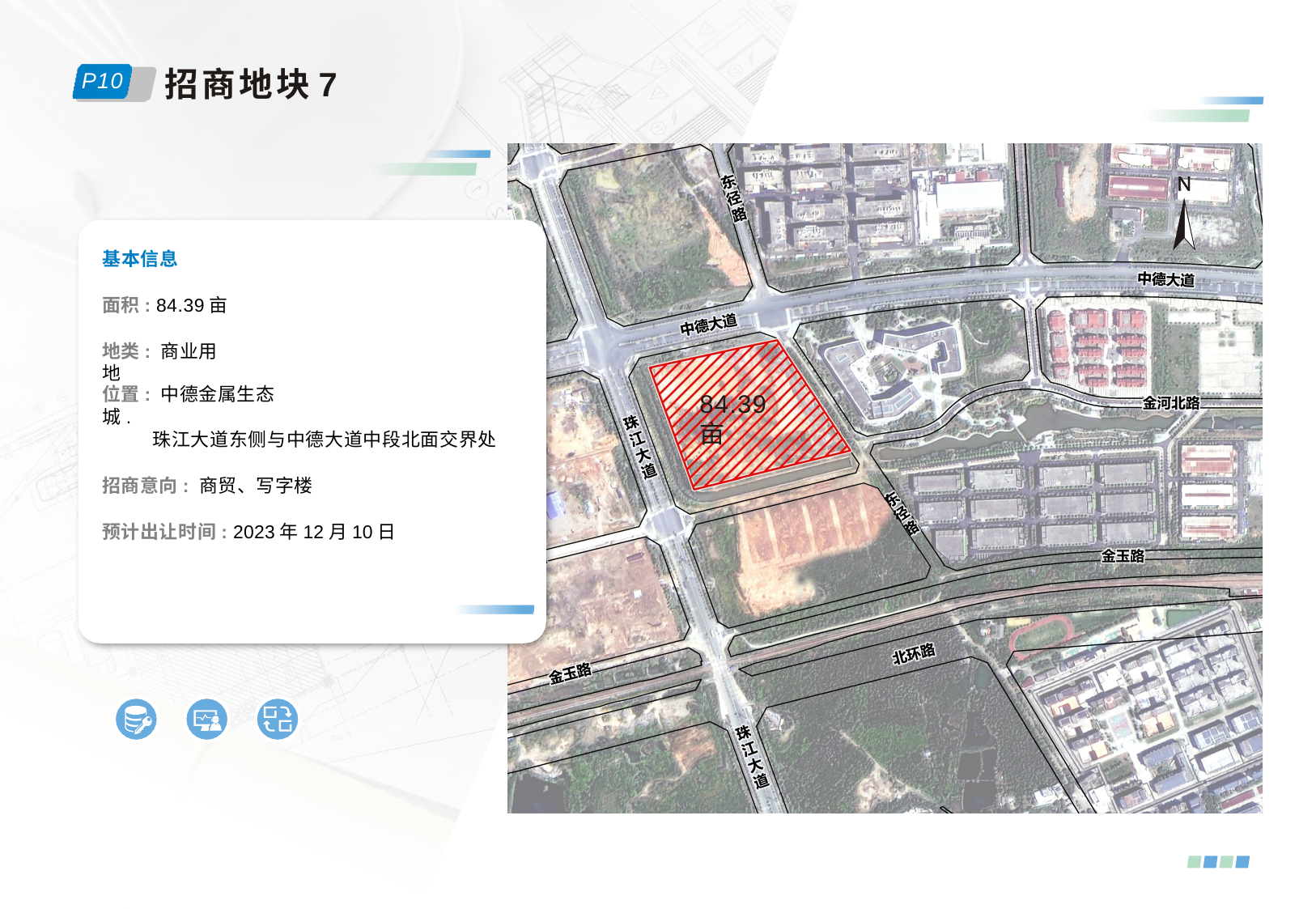

# 招商地块7

P10

基本信息

面积: 84.39亩

地类: 商业用地
位置: 中德金属生态城.
84.39亩
珠江大道东侧与中德大道中段北面交界处

招商意向: 商贸、写字楼

预计出让时间: 2023年12月10日